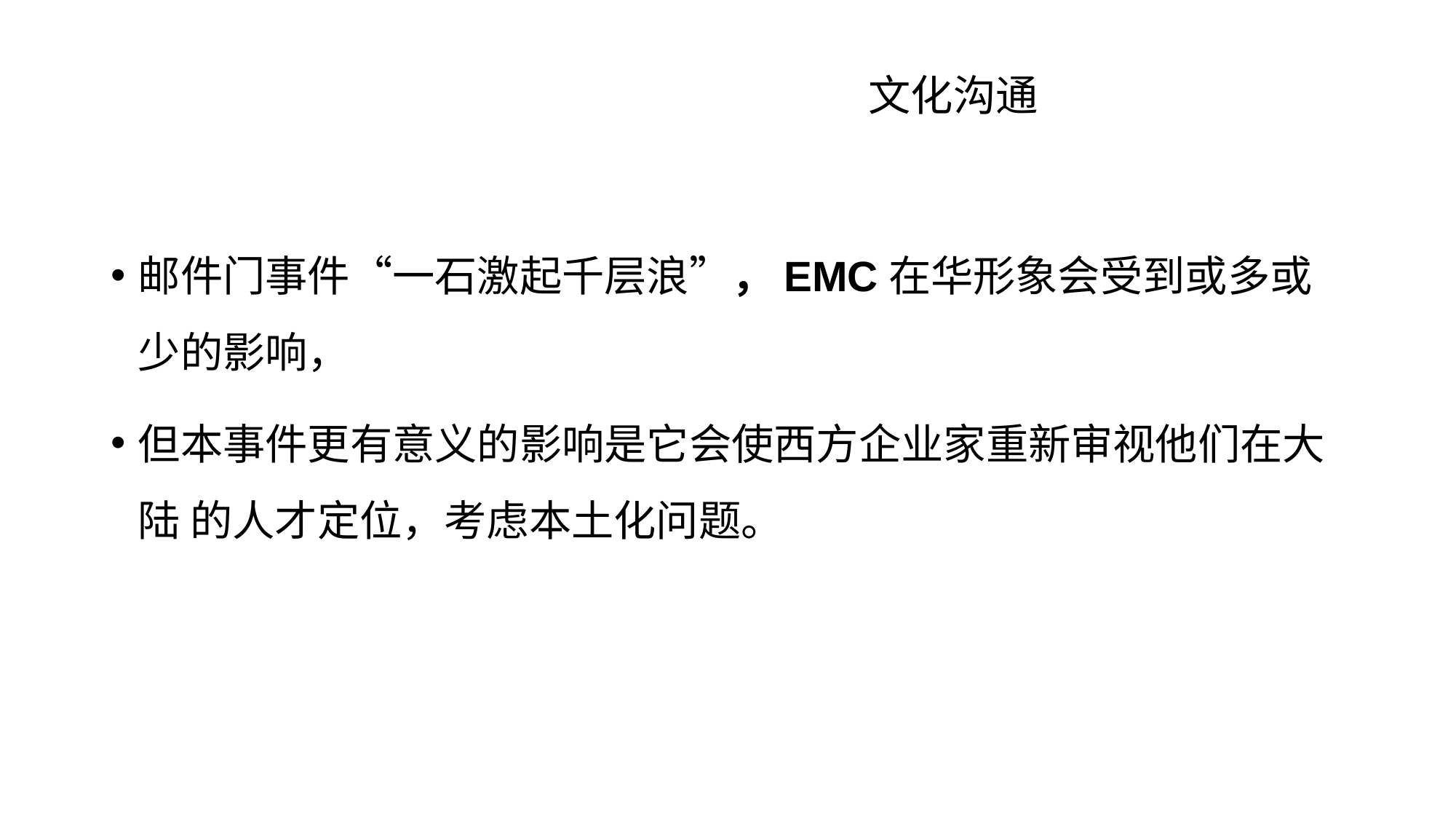

# 文化沟通
邮件门事件“一石激起千层浪”，EMC在华形象会受到或多或少的影响，
但本事件更有意义的影响是它会使西方企业家重新审视他们在大陆 的人才定位，考虑本土化问题。